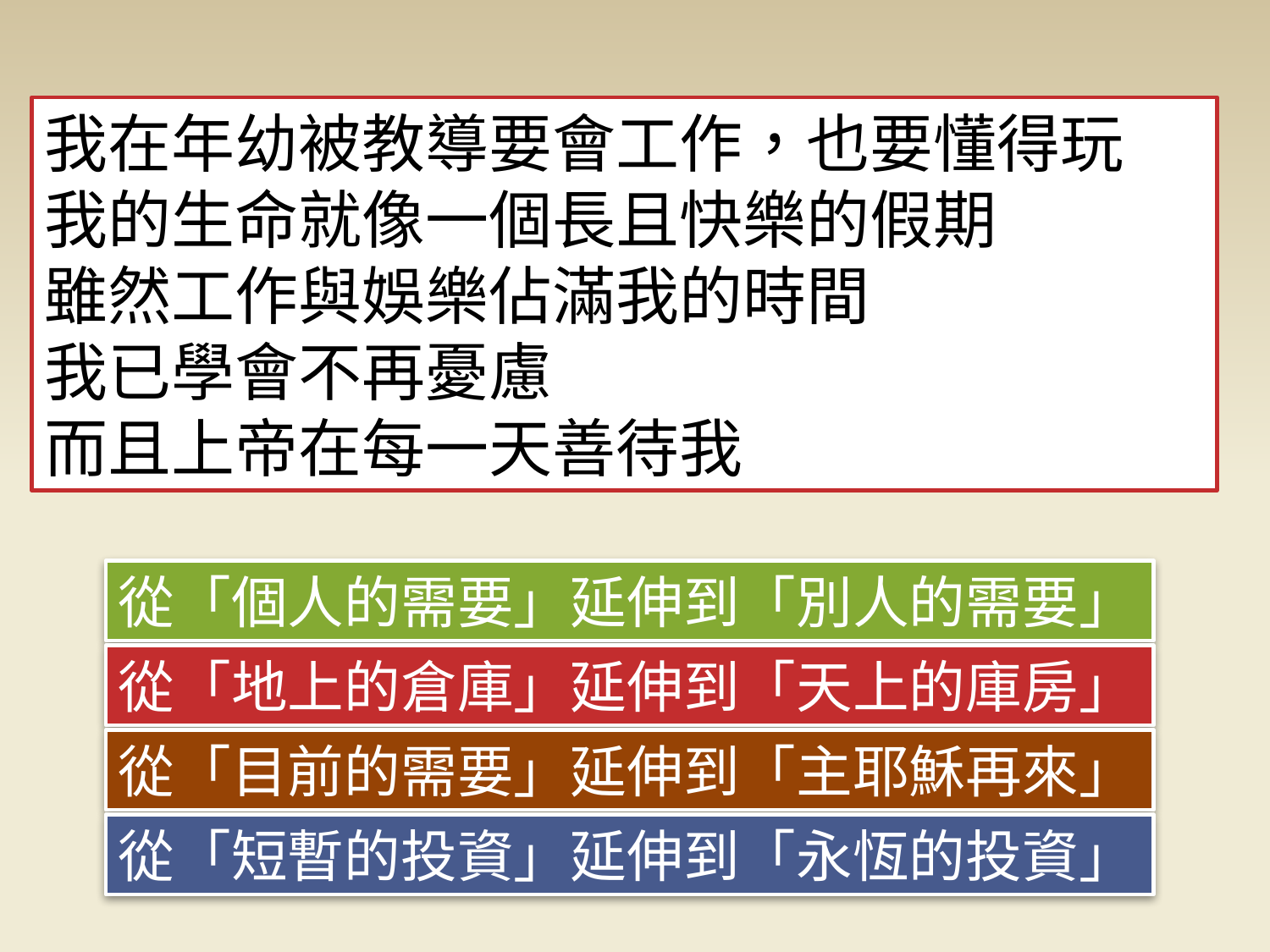

我在年幼被教導要會工作，也要懂得玩
我的生命就像一個長且快樂的假期
雖然工作與娛樂佔滿我的時間
我已學會不再憂慮
而且上帝在每一天善待我
從「個人的需要」延伸到「別人的需要」
從「地上的倉庫」延伸到「天上的庫房」
從「目前的需要」延伸到「主耶穌再來」
從「短暫的投資」延伸到「永恆的投資」